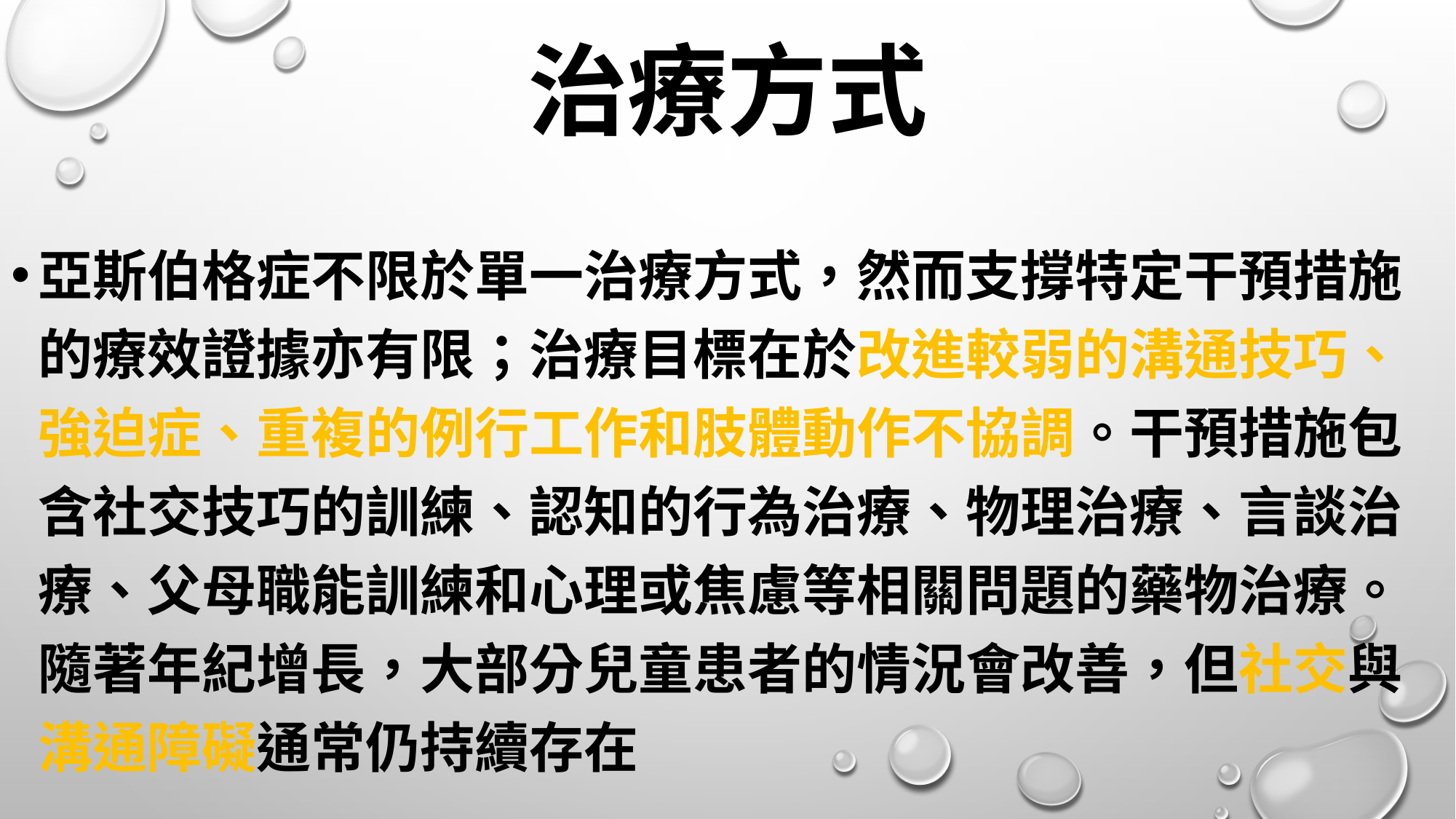

# 治療方式
亞斯伯格症不限於單一治療方式，然而支撐特定干預措施的療效證據亦有限；治療目標在於改進較弱的溝通技巧、強迫症、重複的例行工作和肢體動作不協調。干預措施包含社交技巧的訓練、認知的行為治療、物理治療、言談治療、父母職能訓練和心理或焦慮等相關問題的藥物治療。隨著年紀增長，大部分兒童患者的情況會改善，但社交與溝通障礙通常仍持續存在